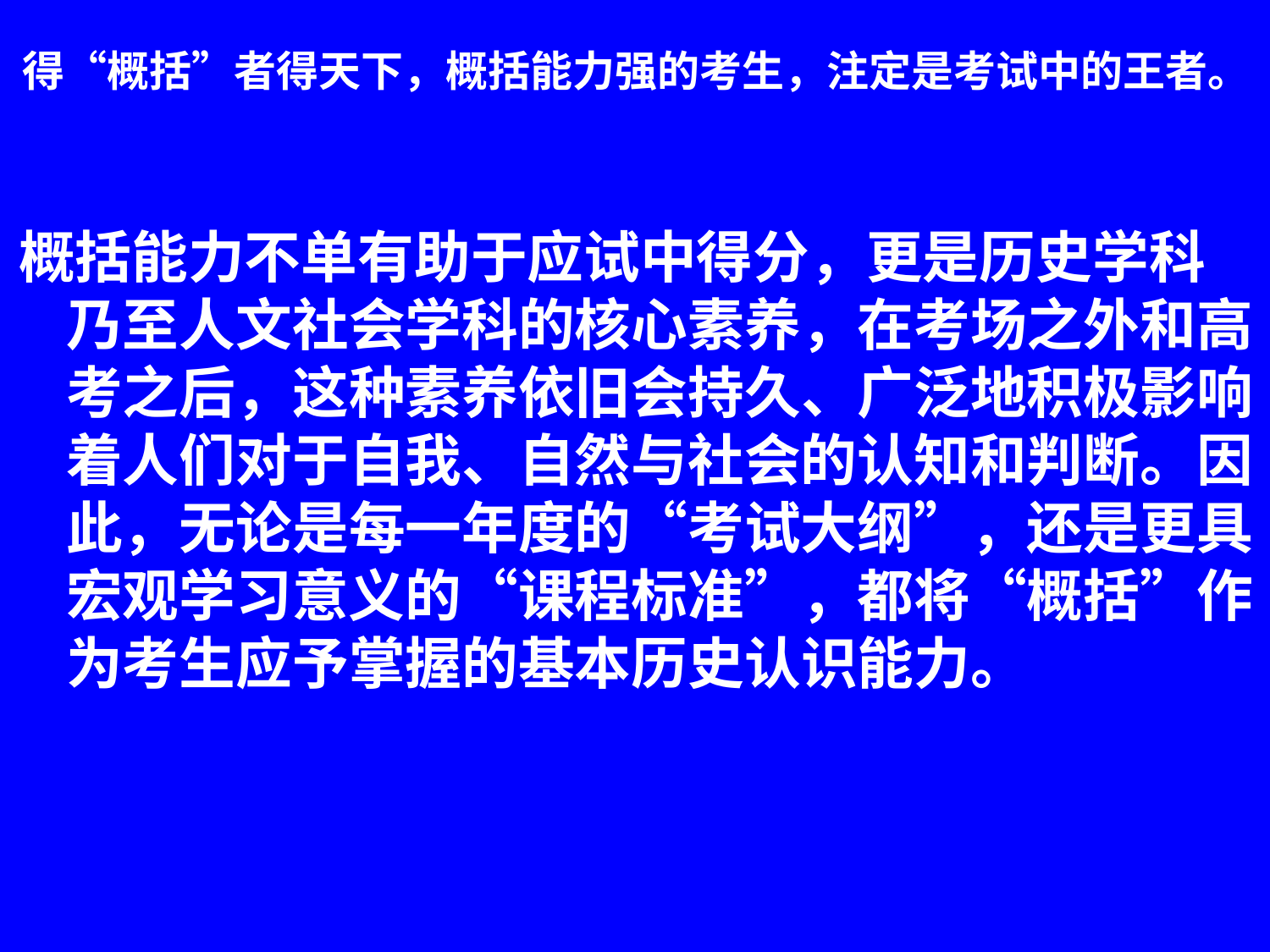

# 得“概括”者得天下，概括能力强的考生，注定是考试中的王者。

概括能力不单有助于应试中得分，更是历史学科乃至人文社会学科的核心素养，在考场之外和高考之后，这种素养依旧会持久、广泛地积极影响着人们对于自我、自然与社会的认知和判断。因此，无论是每一年度的“考试大纲”，还是更具宏观学习意义的“课程标准”，都将“概括”作为考生应予掌握的基本历史认识能力。